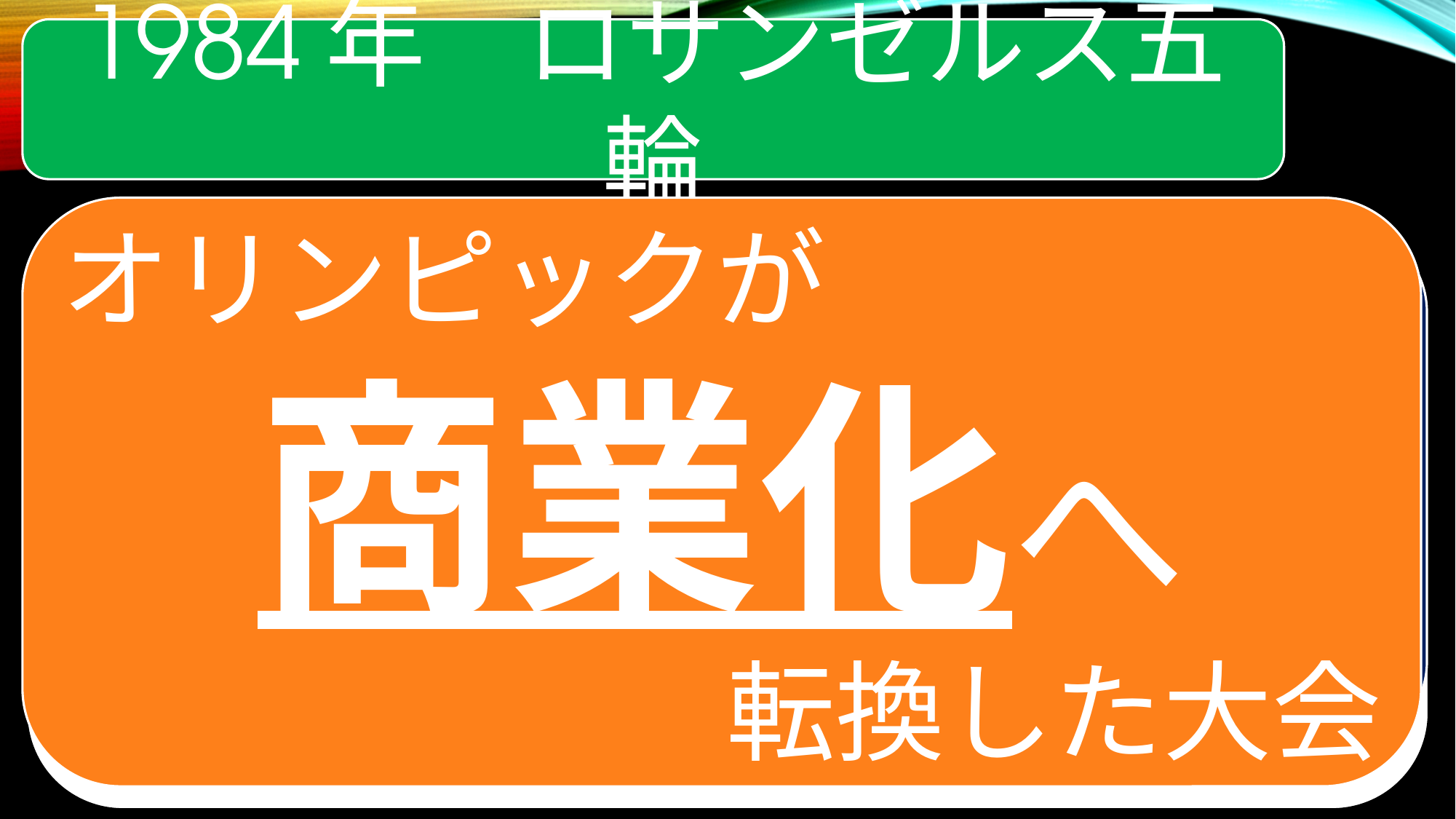

1984年　ロサンゼルス五輪
#
オリンピックが
商業化へ
転換した大会
完全に民営化
➡500億円以上の黒字
ロサンゼルス五輪の画像